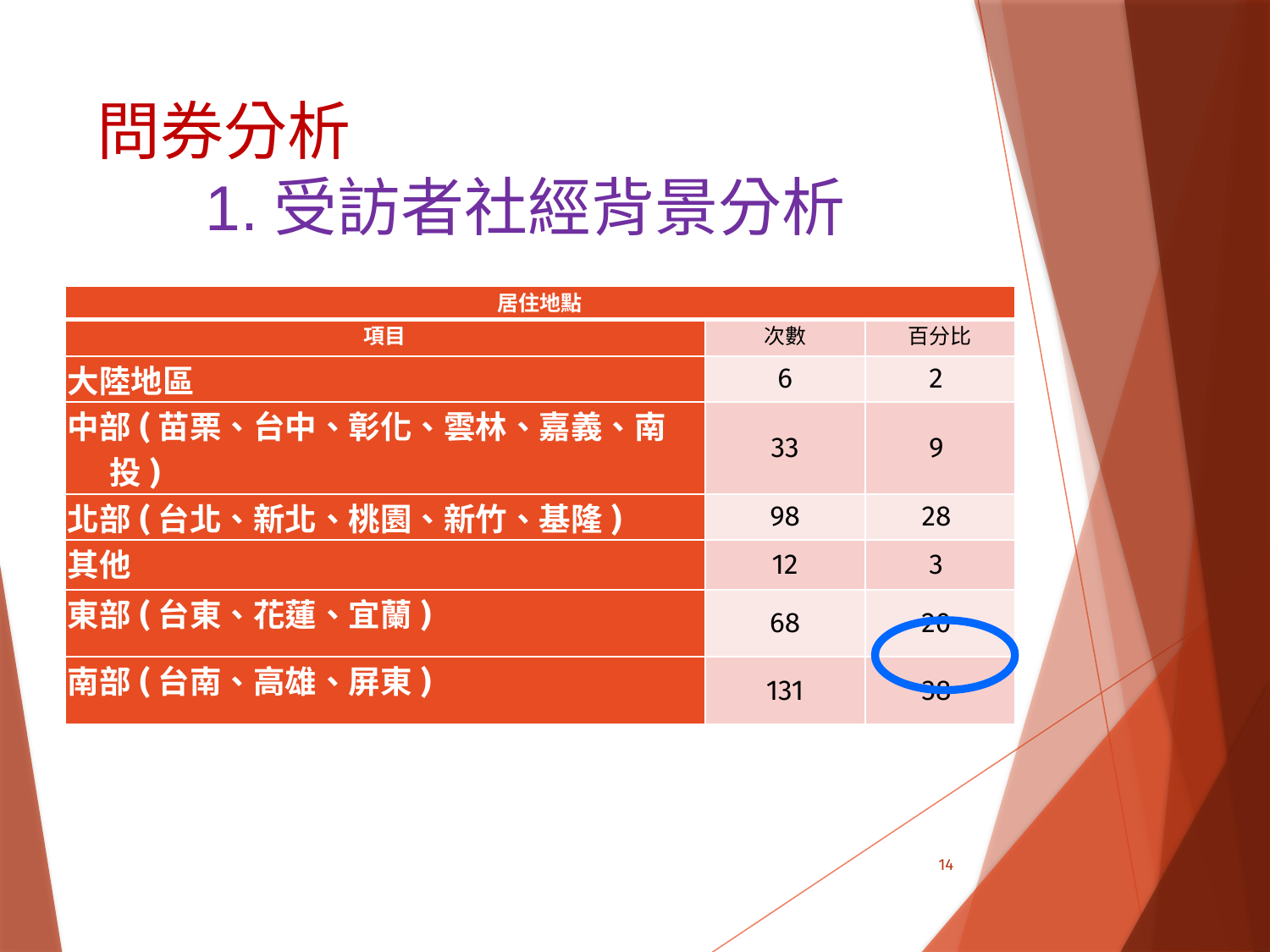

問券分析
1.受訪者社經背景分析
| 居住地點 |  |  |
| --- | --- | --- |
| 項目 | 次數 | 百分比 |
| 大陸地區 | 6 | 2 |
| 中部(苗栗、台中、彰化、雲林、嘉義、南投) | 33 | 9 |
| 北部(台北、新北、桃園、新竹、基隆) | 98 | 28 |
| 其他 | 12 | 3 |
| 東部(台東、花蓮、宜蘭) | 68 | 20 |
| 南部(台南、高雄、屏東) | 131 | 38 |

14